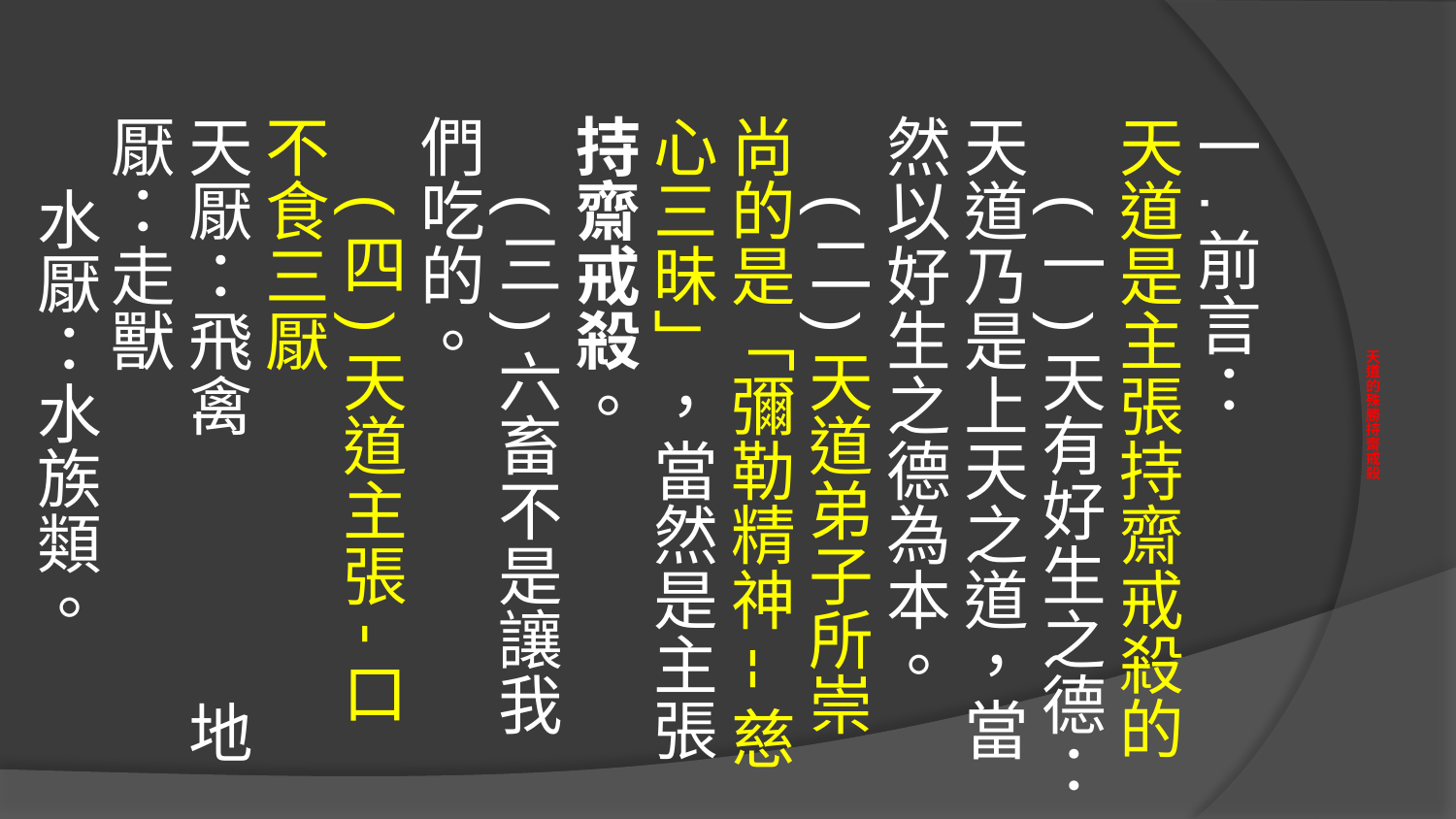

一.前言：
天道是主張持齋戒殺的
　(一)天有好生之德：天道乃是上天之道，當然以好生之德為本。
　(二)天道弟子所崇尚的是「彌勒精神--慈心三昧」，當然是主張持齋戒殺。
　(三)六畜不是讓我們吃的。
　(四)天道主張-口不食三厭
天厭：飛禽                  地厭：走獸                                 水厭：水族類。
# 天道的殊勝持齋戒殺